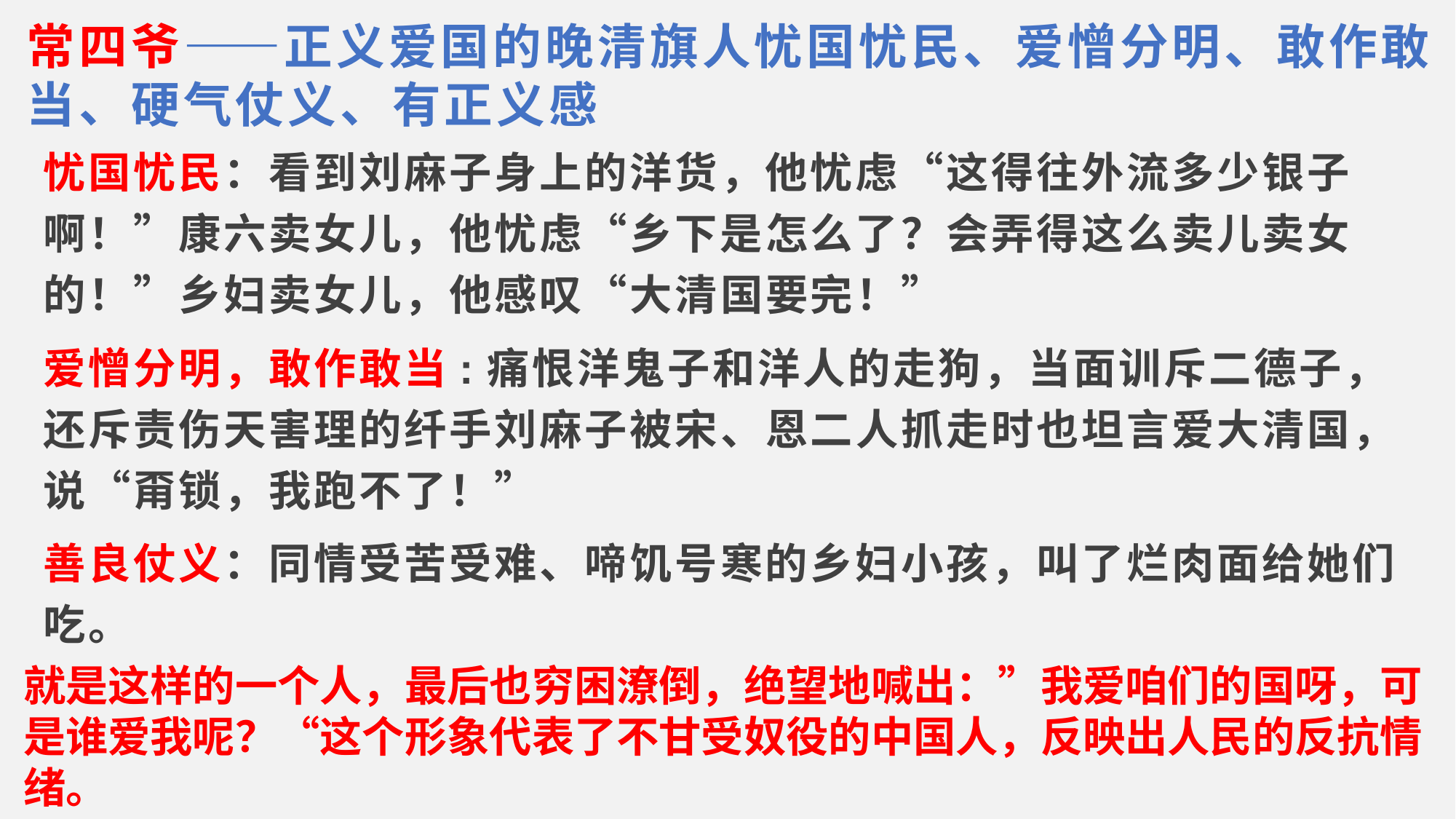

常四爷——正义爱国的晚清旗人忧国忧民、爱憎分明、敢作敢当、硬气仗义、有正义感

忧国忧民：看到刘麻子身上的洋货，他忧虑“这得往外流多少银子啊！”康六卖女儿，他忧虑“乡下是怎么了？会弄得这么卖儿卖女的！”乡妇卖女儿，他感叹“大清国要完！”
爱憎分明，敢作敢当:痛恨洋鬼子和洋人的走狗，当面训斥二德子，还斥责伤天害理的纤手刘麻子被宋、恩二人抓走时也坦言爱大清国，说“甭锁，我跑不了！”
善良仗义：同情受苦受难、啼饥号寒的乡妇小孩，叫了烂肉面给她们吃。
就是这样的一个人，最后也穷困潦倒，绝望地喊出：”我爱咱们的国呀，可是谁爱我呢？“这个形象代表了不甘受奴役的中国人，反映出人民的反抗情绪。